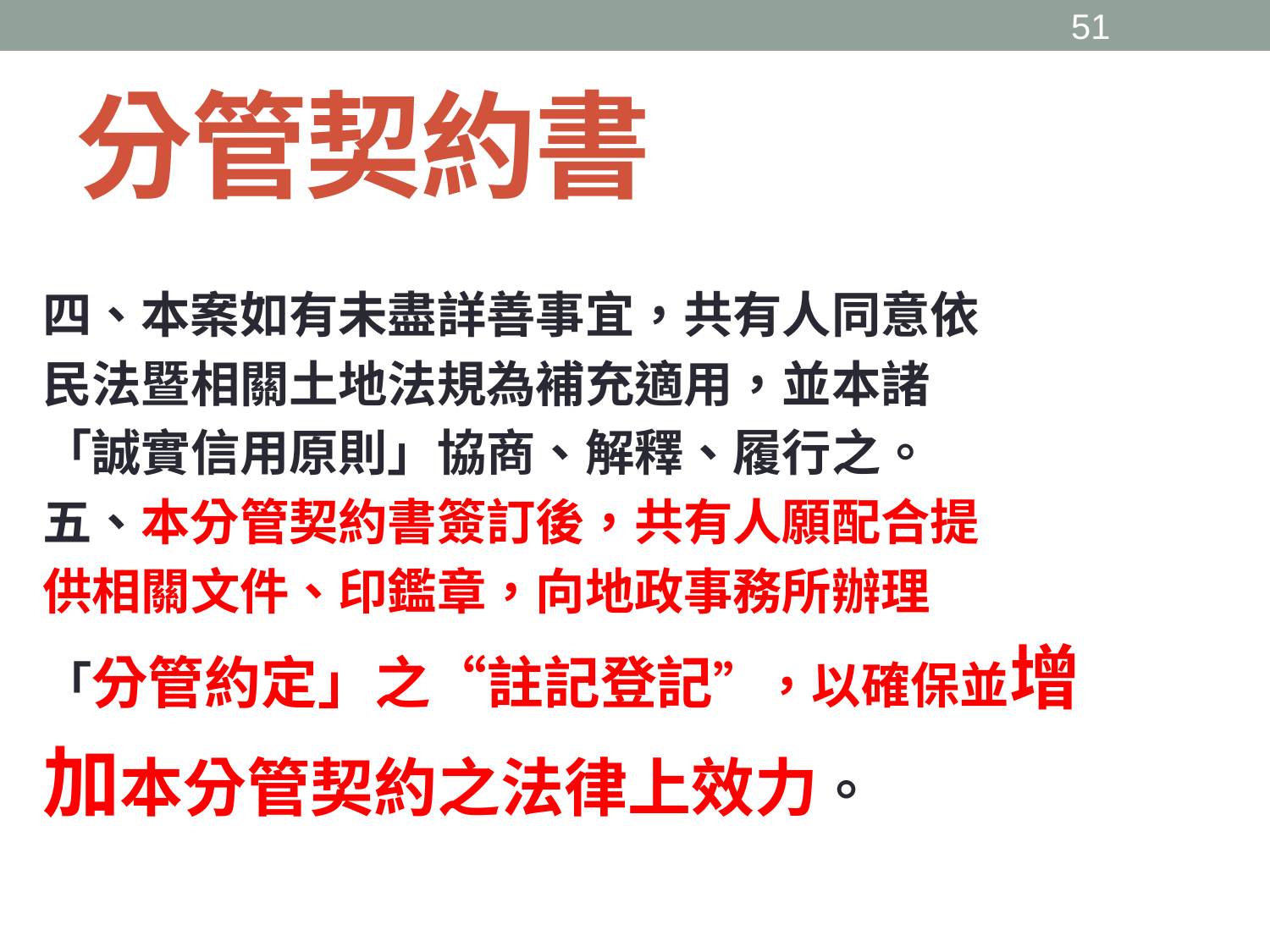

51
# 分管契約書
四、本案如有未盡詳善事宜，共有人同意依
民法暨相關土地法規為補充適用，並本諸
「誠實信用原則」協商、解釋、履行之。
五、本分管契約書簽訂後，共有人願配合提
供相關文件、印鑑章，向地政事務所辦理
「分管約定」之“註記登記”，以確保並增
加本分管契約之法律上效力。